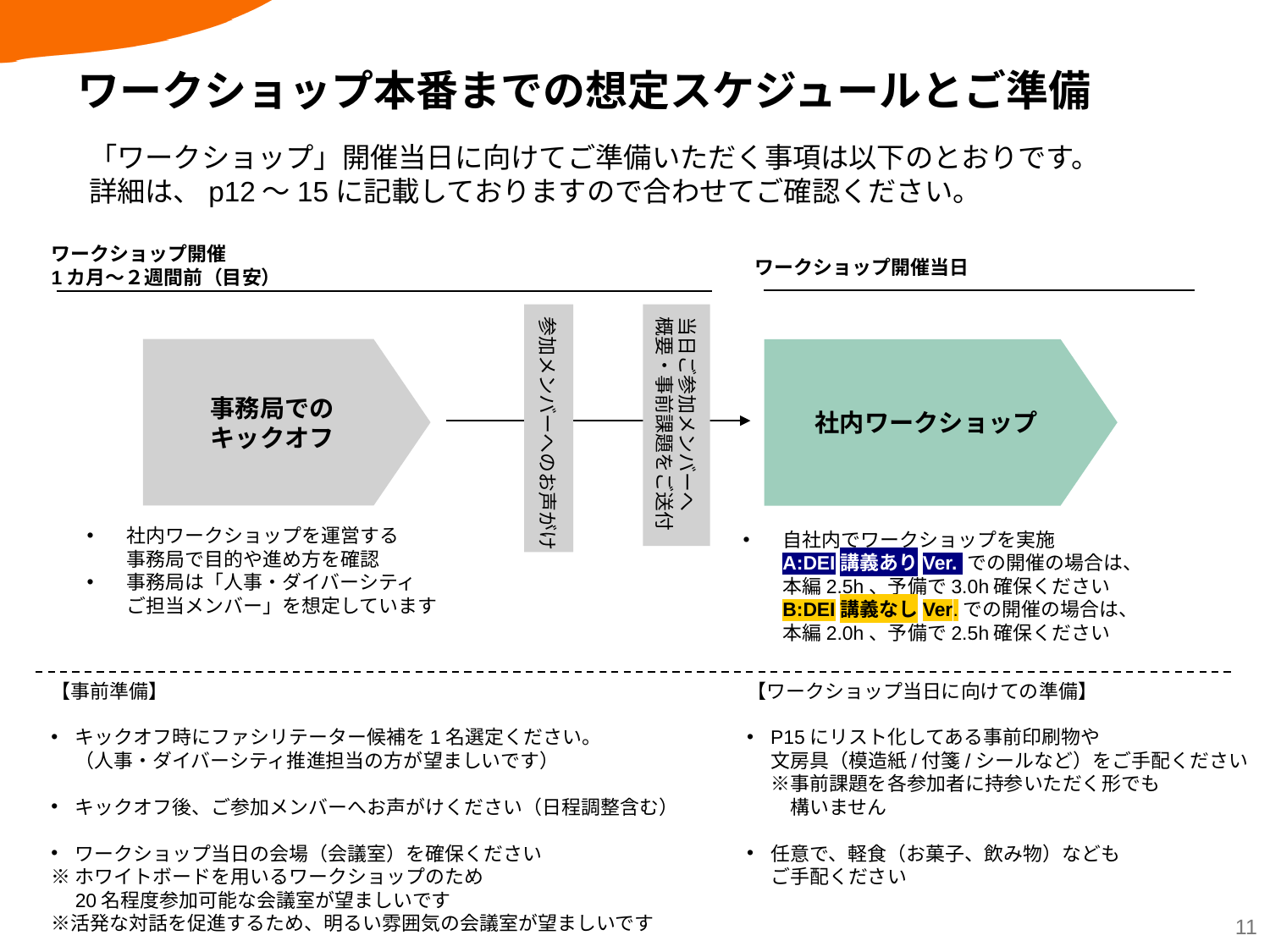

# ワークショップ本番までの想定スケジュールとご準備
「ワークショップ」開催当日に向けてご準備いただく事項は以下のとおりです。
詳細は、p12～15に記載しておりますので合わせてご確認ください。
ワークショップ開催
1カ月～２週間前（目安）
ワークショップ開催当日
参加メンバーへのお声がけ
当日ご参加メンバーへ
概要・事前課題をご送付
事務局での
キックオフ
社内ワークショップ
社内ワークショップを運営する
事務局で目的や進め方を確認
事務局は「人事・ダイバーシティ
ご担当メンバー」を想定しています
自社内でワークショップを実施
A:DEI講義ありVer. での開催の場合は、
本編2.5h、予備で3.0h確保ください
B:DEI講義なしVer.での開催の場合は、
本編2.0h、予備で2.5h確保ください
【事前準備】
キックオフ時にファシリテーター候補を1名選定ください。
（人事・ダイバーシティ推進担当の方が望ましいです）
キックオフ後、ご参加メンバーへお声がけください（日程調整含む）

ワークショップ当日の会場（会議室）を確保ください
※ホワイトボードを用いるワークショップのため
　20名程度参加可能な会議室が望ましいです
※活発な対話を促進するため、明るい雰囲気の会議室が望ましいです

【ワークショップ当日に向けての準備】

P15にリスト化してある事前印刷物や
文房具（模造紙/付箋/シールなど）をご手配ください
※事前課題を各参加者に持参いただく形でも
　構いません

任意で、軽食（お菓子、飲み物）なども
ご手配ください

11